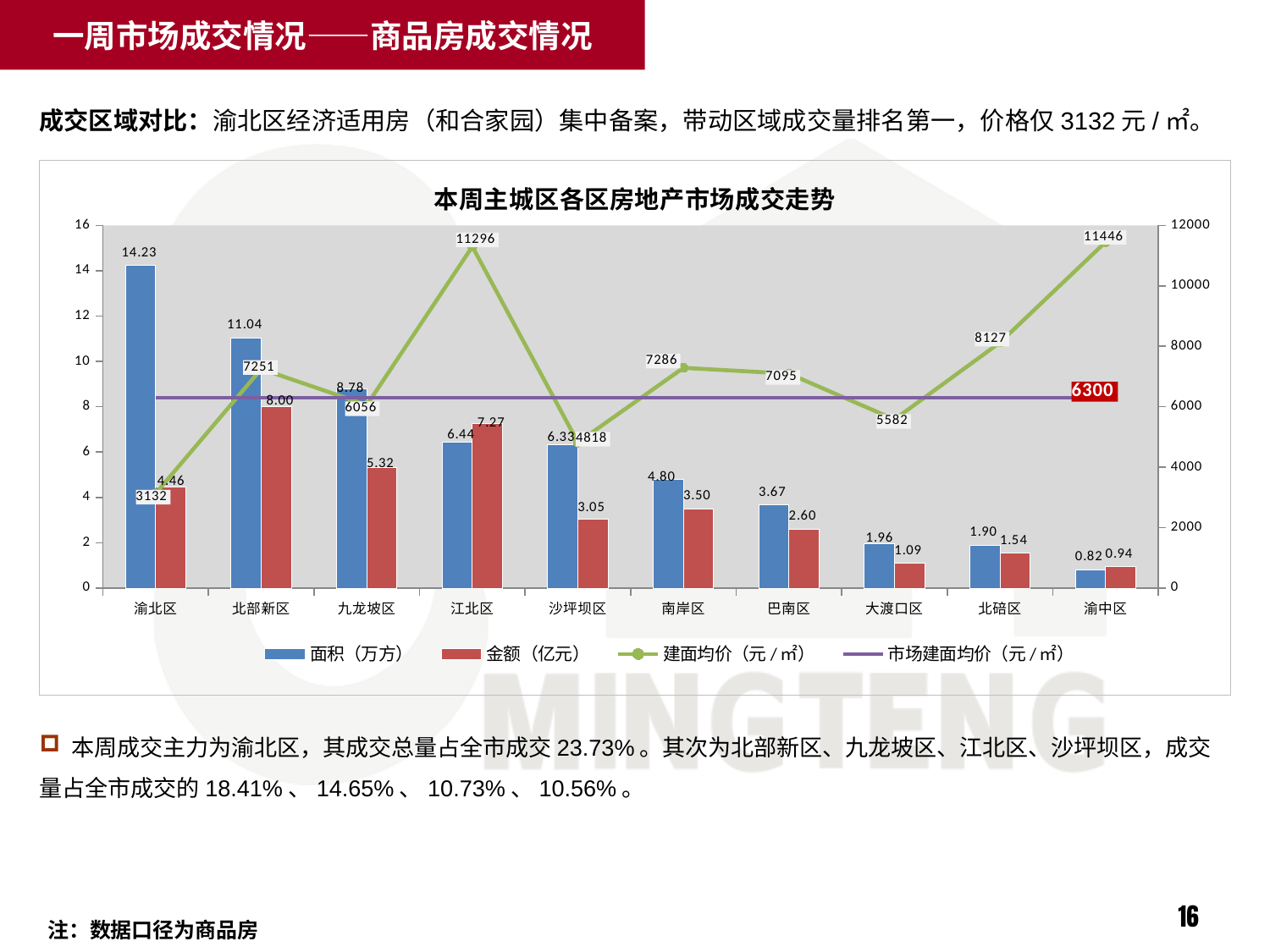

一周市场成交情况——商品房成交情况
成交区域对比：渝北区经济适用房（和合家园）集中备案，带动区域成交量排名第一，价格仅3132元/㎡。

### Chart

| Category | 面积（万方） | 金额（亿元） | 建面均价（元/㎡） | 市场建面均价（元/㎡） |
|---|---|---|---|---|
| 渝北区 | 14.225442000000006 | 4.456041 | 3132.4446720179235 | 6299.8330538332 |
| 北部新区 | 11.035168 | 8.001188 | 7250.626361102982 | 6299.8330538332 |
| 九龙坡区 | 8.781858 | 5.318559999999995 | 6056.30380268048 | 6299.8330538332 |
| 江北区 | 6.436042000000004 | 7.270341999999999 | 11296.293591620442 | 6299.8330538332 |
| 沙坪坝区 | 6.329574999999996 | 3.049515 | 4817.882717244045 | 6299.8330538332 |
| 南岸区 | 4.7970339999999965 | 3.4952789999999974 | 7286.33359696846 | 6299.8330538332 |
| 巴南区 | 3.6715709999999997 | 2.6048829999999987 | 7094.736830637348 | 6299.8330538332 |
| 大渡口区 | 1.9603760000000001 | 1.0942069999999997 | 5581.618016135682 | 6299.8330538332 |
| 北碚区 | 1.8975 | 1.5420140000000002 | 8126.555994729914 | 6299.8330538332 |
| 渝中区 | 0.819491 | 0.938026 | 11446.446635777567 | 6299.8330538332 |
 本周成交主力为渝北区，其成交总量占全市成交23.73%。其次为北部新区、九龙坡区、江北区、沙坪坝区，成交量占全市成交的18.41%、14.65%、10.73%、10.56%。
16
注：数据口径为商品房